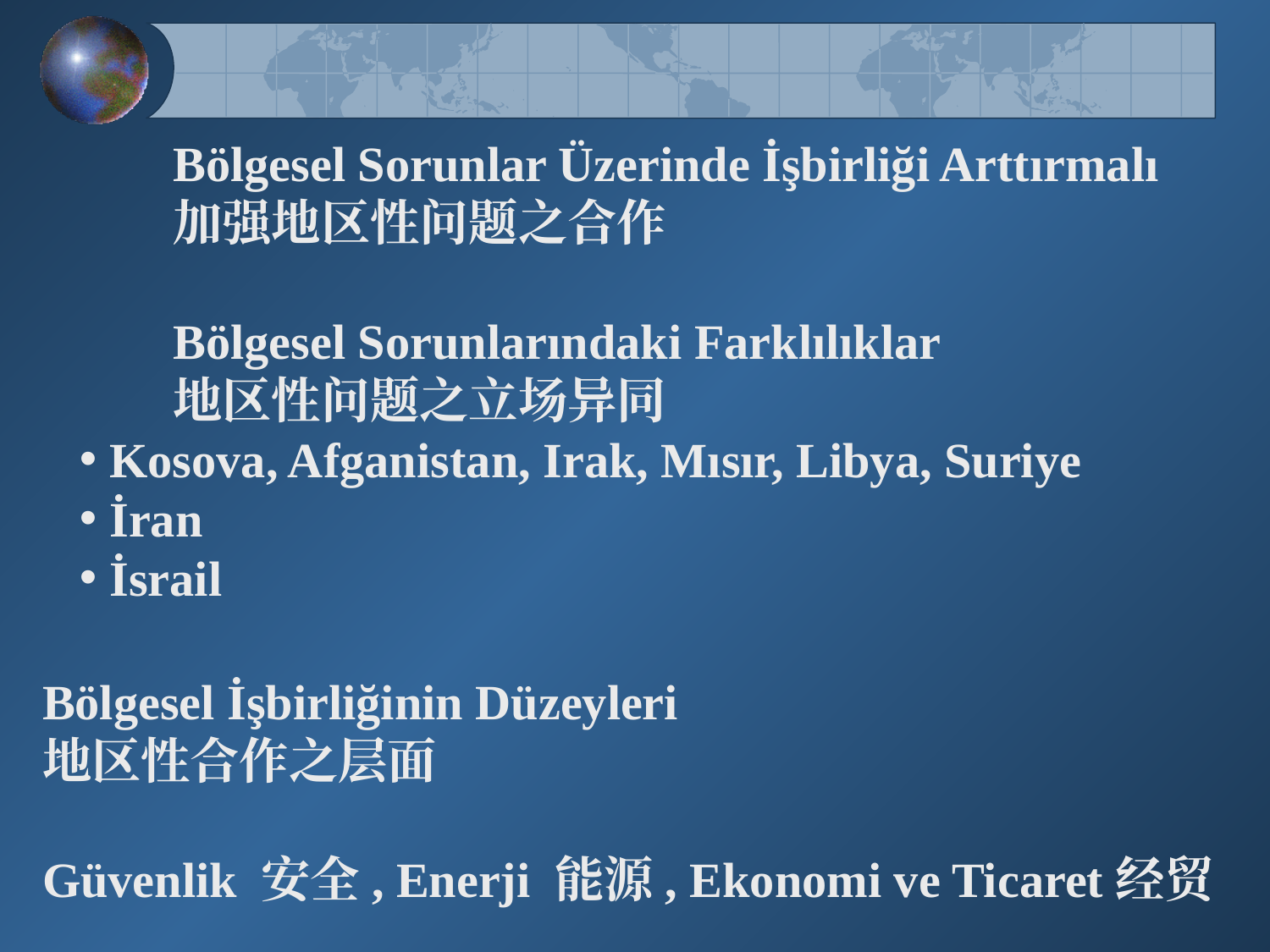

Bölgesel Sorunlar Üzerinde İşbirliği Arttırmalı
	加强地区性问题之合作

	Bölgesel Sorunlarındaki Farklılıklar
	地区性问题之立场异同
Kosova, Afganistan, Irak, Mısır, Libya, Suriye
İran
İsrail
Bölgesel İşbirliğinin Düzeyleri
地区性合作之层面

Güvenlik 安全, Enerji 能源, Ekonomi ve Ticaret经贸